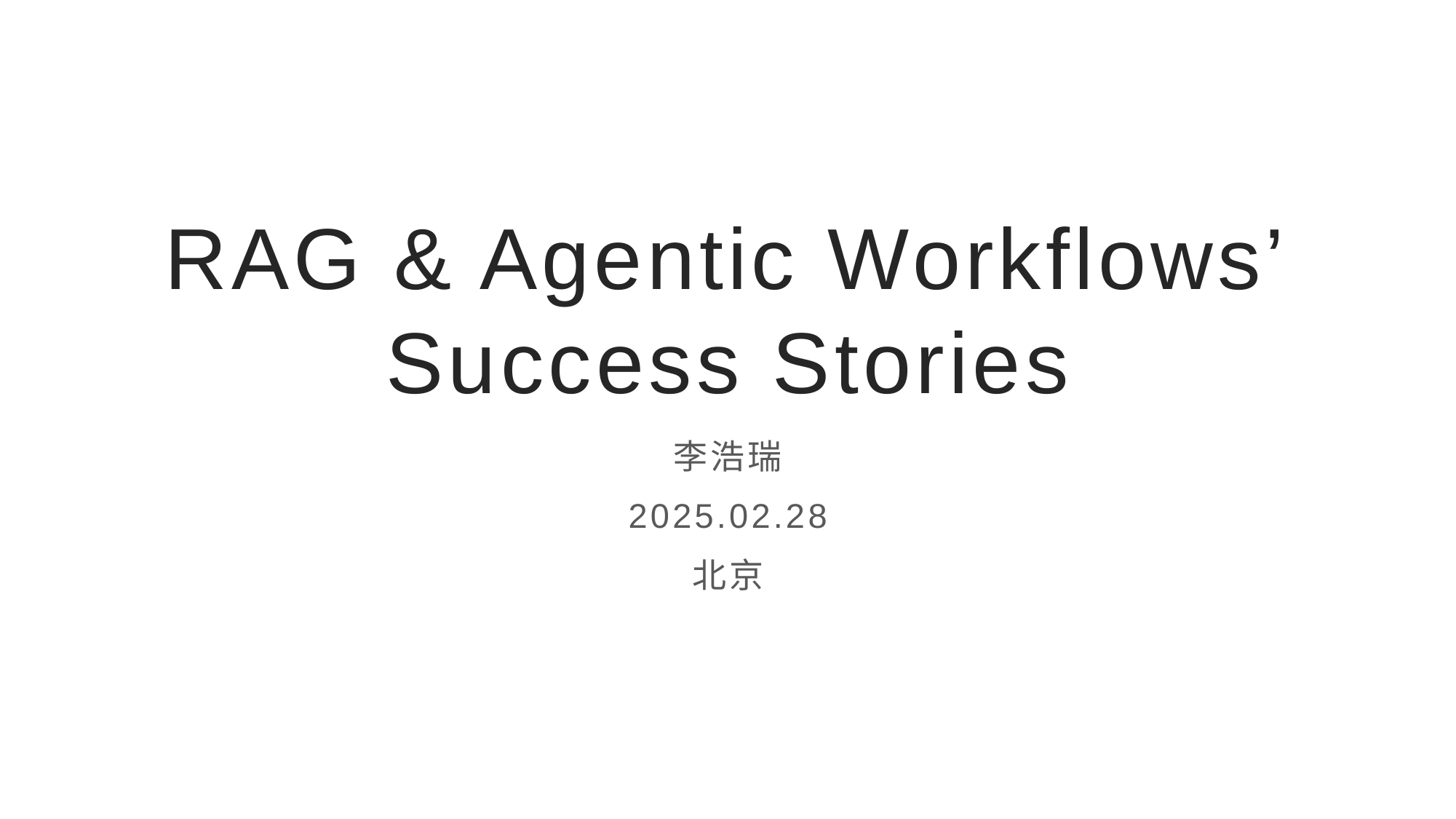

# RAG & Agentic Workflows’ Success Stories
李浩瑞
2025.02.28
北京